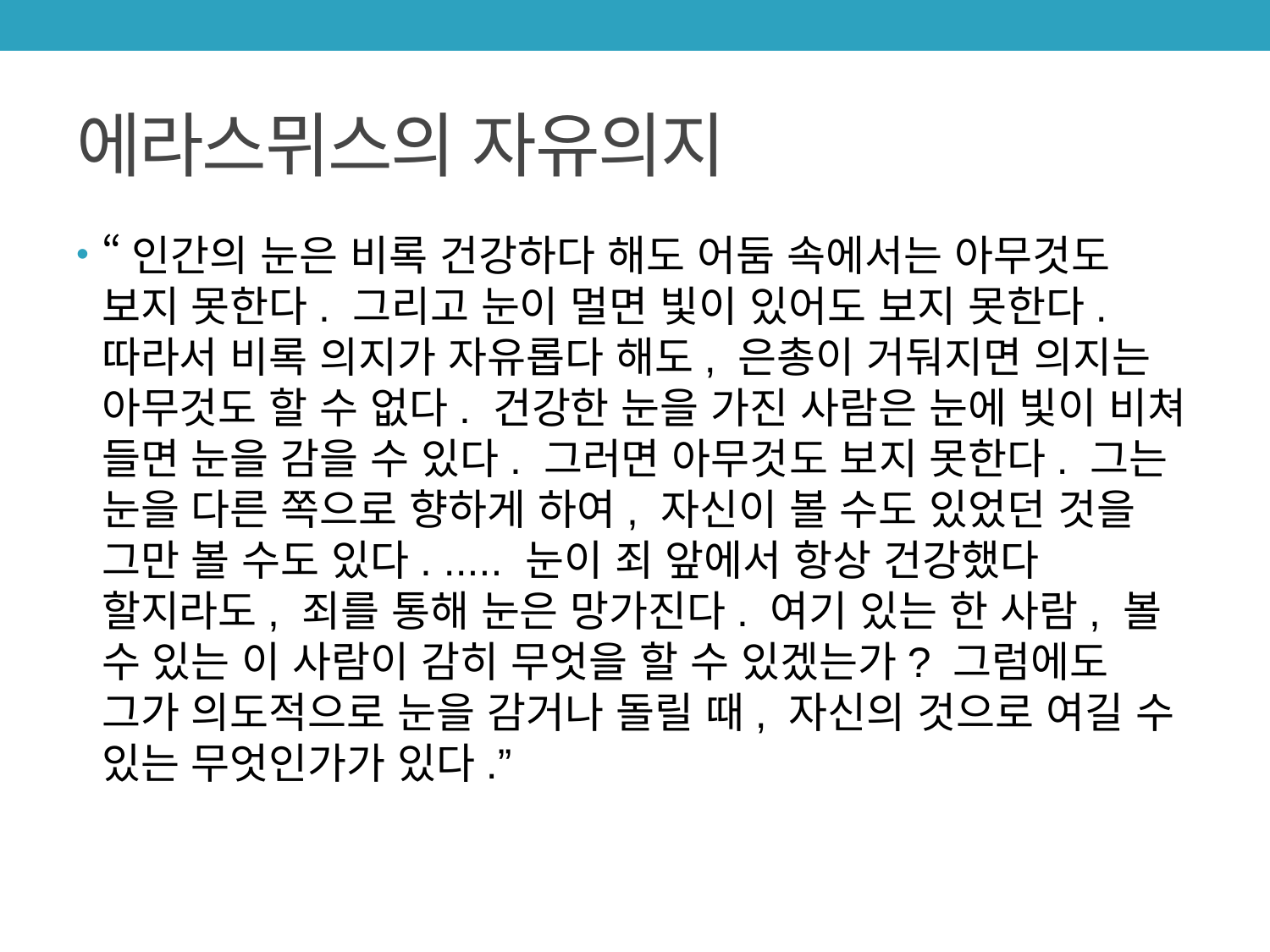

# 에라스뮈스의 자유의지
“인간의 눈은 비록 건강하다 해도 어둠 속에서는 아무것도 보지 못한다. 그리고 눈이 멀면 빛이 있어도 보지 못한다. 따라서 비록 의지가 자유롭다 해도, 은총이 거둬지면 의지는 아무것도 할 수 없다. 건강한 눈을 가진 사람은 눈에 빛이 비쳐 들면 눈을 감을 수 있다. 그러면 아무것도 보지 못한다. 그는 눈을 다른 쪽으로 향하게 하여, 자신이 볼 수도 있었던 것을 그만 볼 수도 있다. ..... 눈이 죄 앞에서 항상 건강했다 할지라도, 죄를 통해 눈은 망가진다. 여기 있는 한 사람, 볼 수 있는 이 사람이 감히 무엇을 할 수 있겠는가? 그럼에도 그가 의도적으로 눈을 감거나 돌릴 때, 자신의 것으로 여길 수 있는 무엇인가가 있다.”